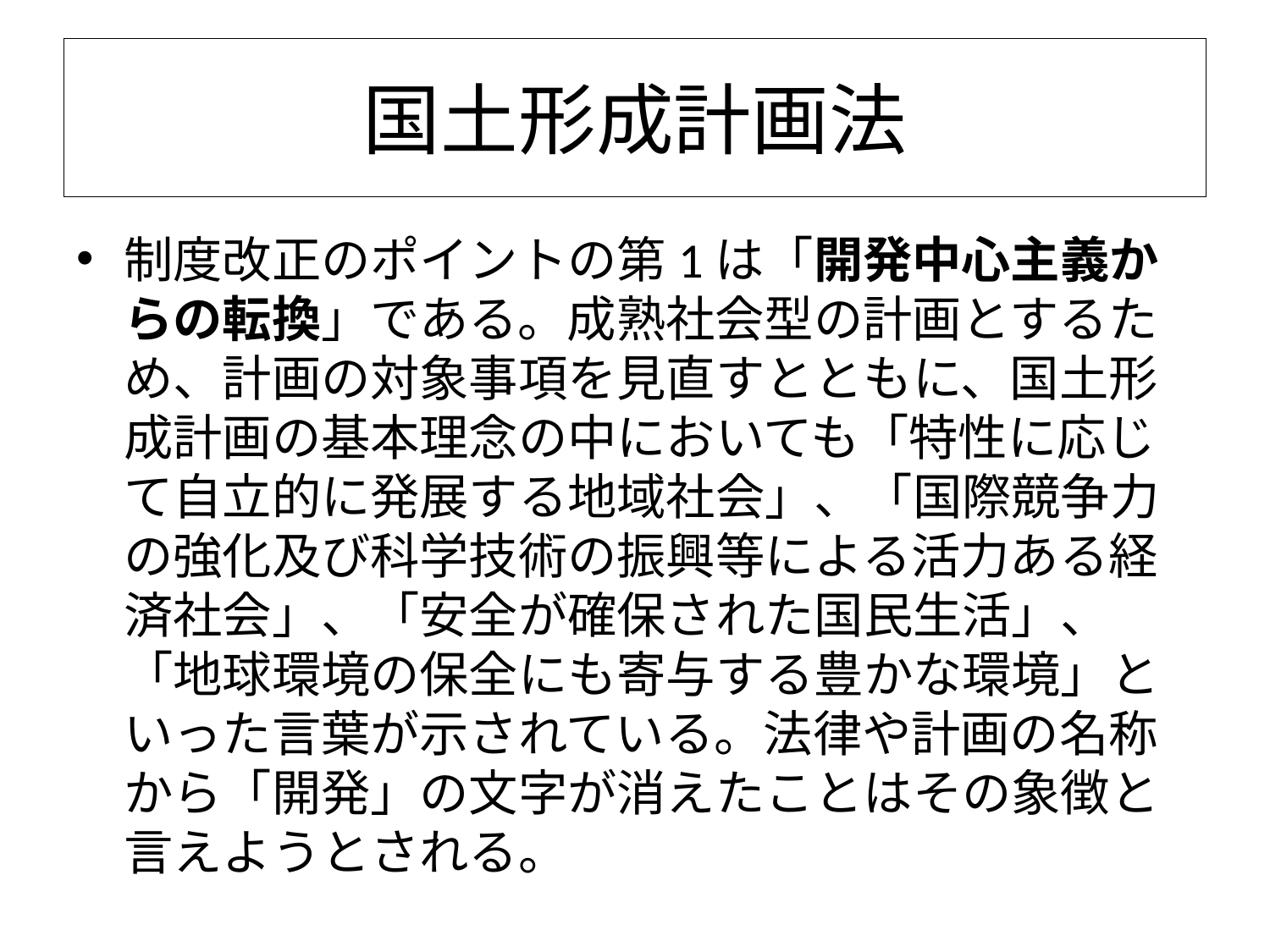

# 国土形成計画法
制度改正のポイントの第1は「開発中心主義からの転換」である。成熟社会型の計画とするため、計画の対象事項を見直すとともに、国土形成計画の基本理念の中においても「特性に応じて自立的に発展する地域社会」、「国際競争力の強化及び科学技術の振興等による活力ある経済社会」、「安全が確保された国民生活」、「地球環境の保全にも寄与する豊かな環境」といった言葉が示されている。法律や計画の名称から「開発」の文字が消えたことはその象徴と言えようとされる。